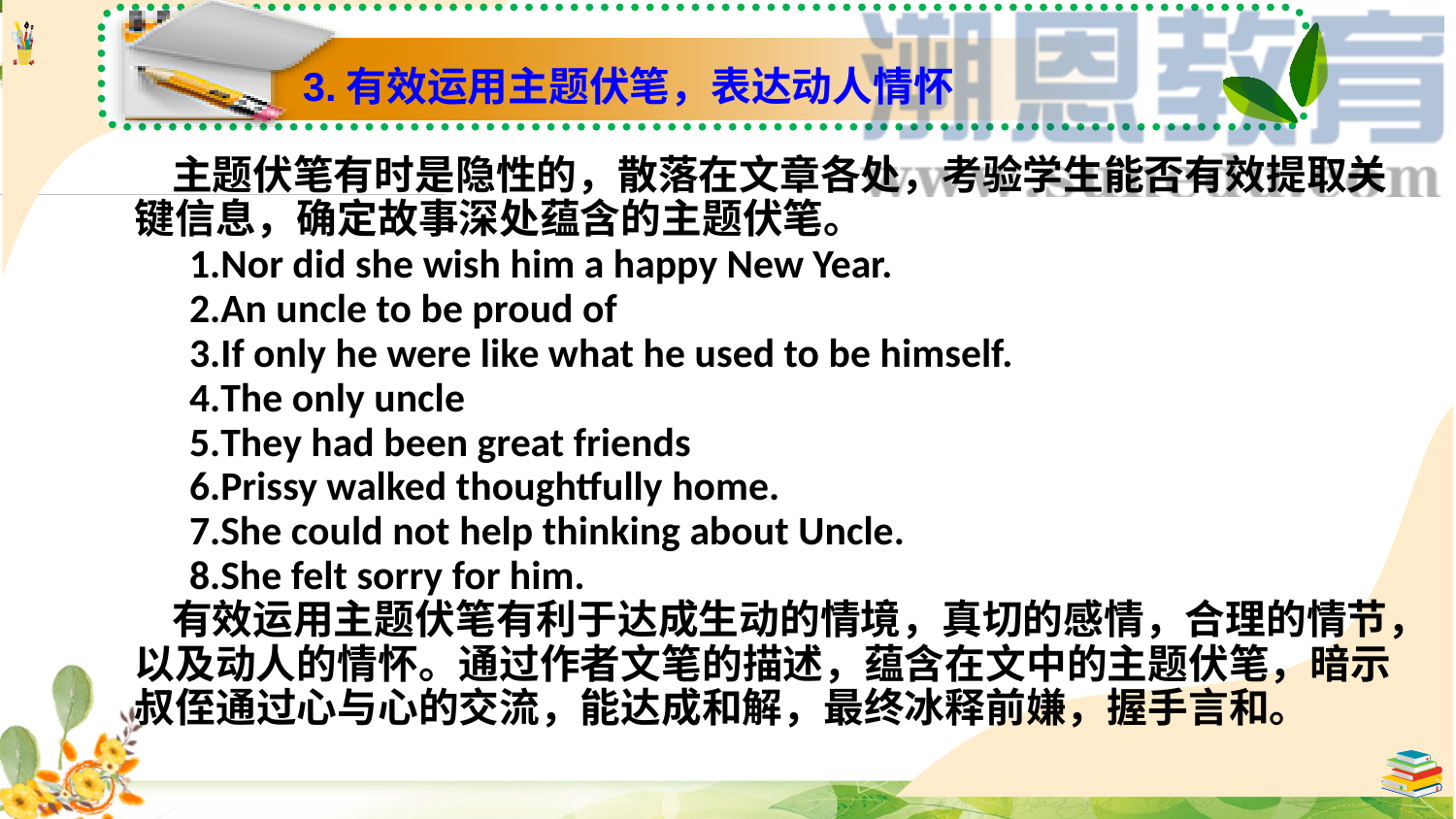

3.有效运用主题伏笔，表达动人情怀
   主题伏笔有时是隐性的，散落在文章各处，考验学生能否有效提取关键信息，确定故事深处蕴含的主题伏笔。
Nor did she wish him a happy New Year.
An uncle to be proud of
If only he were like what he used to be himself.
The only uncle
They had been great friends
Prissy walked thoughtfully home.
She could not help thinking about Uncle.
She felt sorry for him.
   有效运用主题伏笔有利于达成生动的情境，真切的感情，合理的情节，以及动人的情怀。通过作者文笔的描述，蕴含在文中的主题伏笔，暗示叔侄通过心与心的交流，能达成和解，最终冰释前嫌，握手言和。